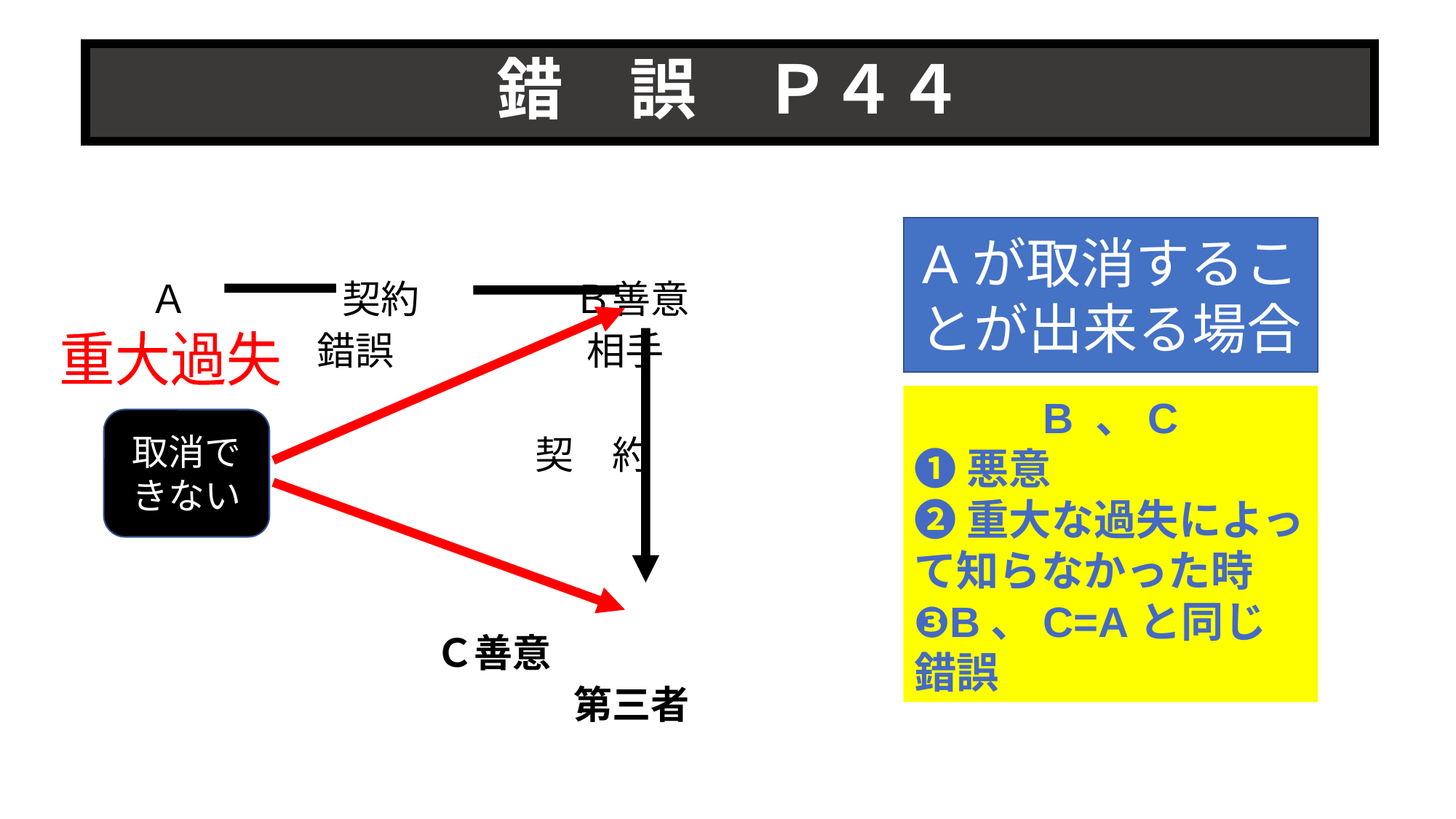

# 錯　誤　Ｐ４４

　Ａ　　　　契約　　　　Ｂ善意
　　　　      錯誤　　　　　相手

　　　　　　　　　　　契　約

                                     Ｃ善意
　　　　　　　　　　　　第三者

Aが取消することが出来る場合

重大過失
B 、C
❶悪意
❷重大な過失によって知らなかった時
❸B、C=Aと同じ錯誤
取消できない